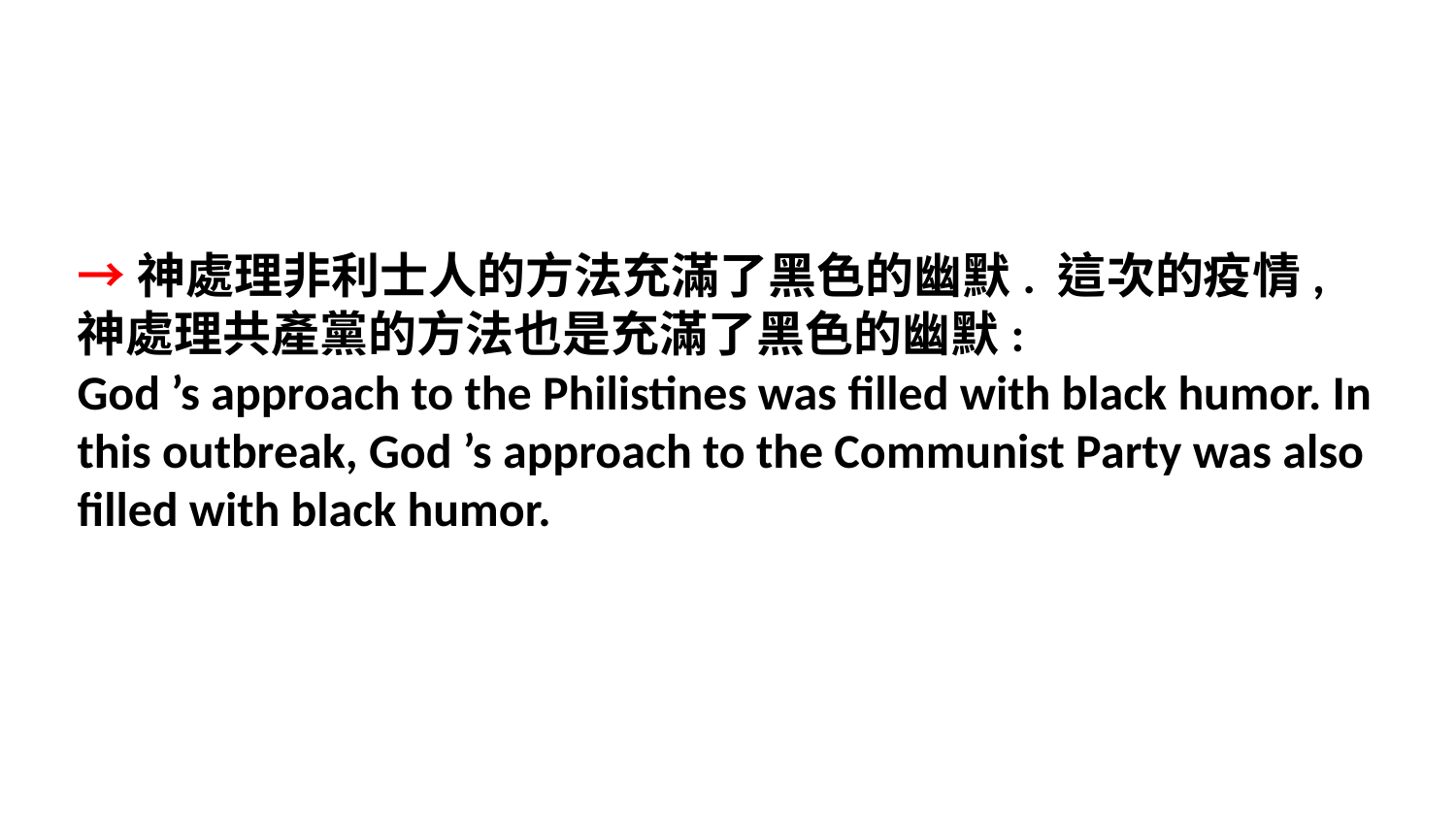

→神處理非利士人的方法充滿了黑色的幽默. 這次的疫情, 神處理共產黨的方法也是充滿了黑色的幽默:
God ’s approach to the Philistines was filled with black humor. In this outbreak, God ’s approach to the Communist Party was also filled with black humor.